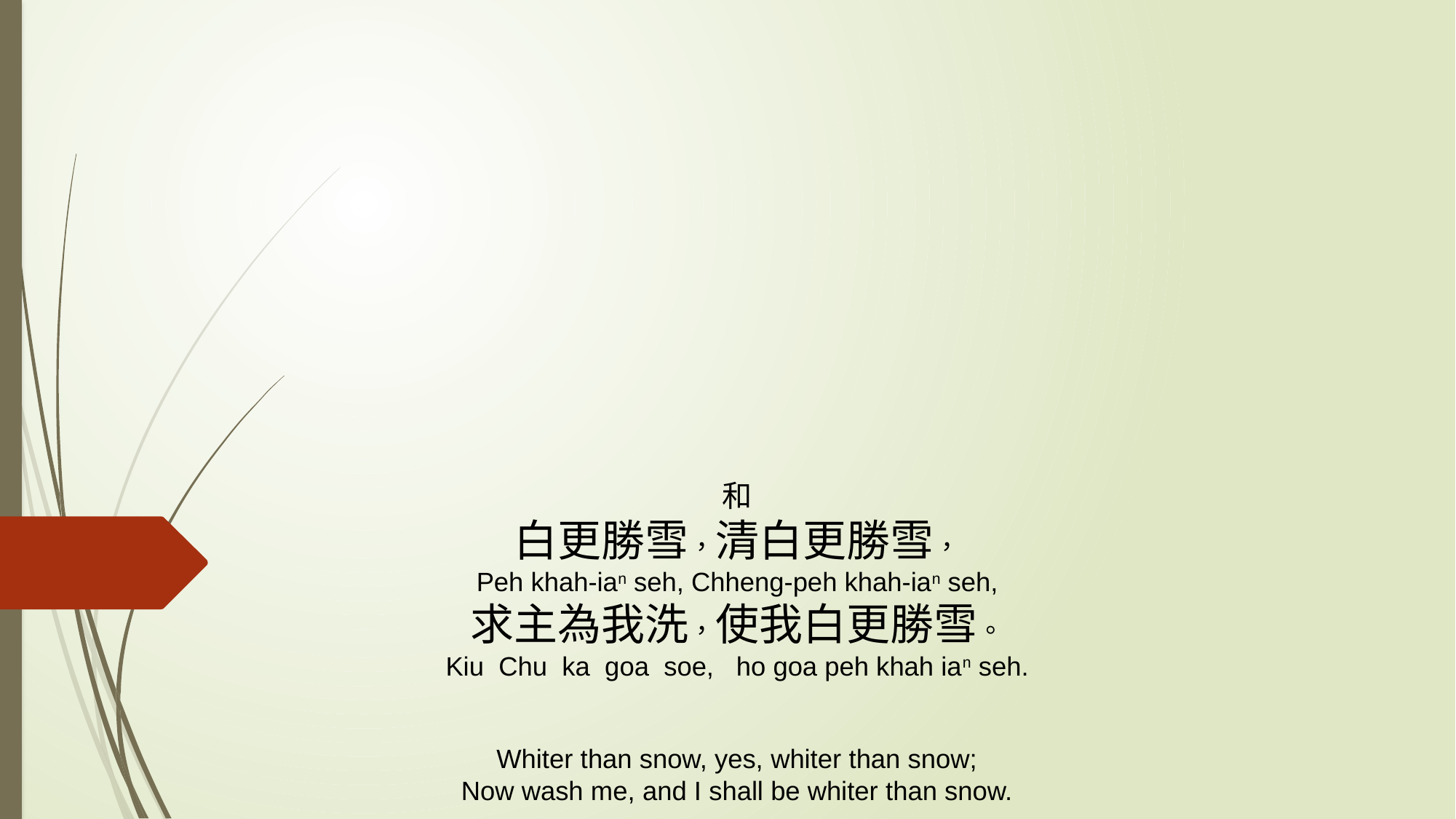

# 和 白更勝雪，清白更勝雪， Peh khah-ian seh, Chheng-peh khah-ian seh, 求主為我洗，使我白更勝雪。 Kiu  Chu  ka  goa  soe,   ho goa peh khah ian seh. Whiter than snow, yes, whiter than snow; Now wash me, and I shall be whiter than snow.